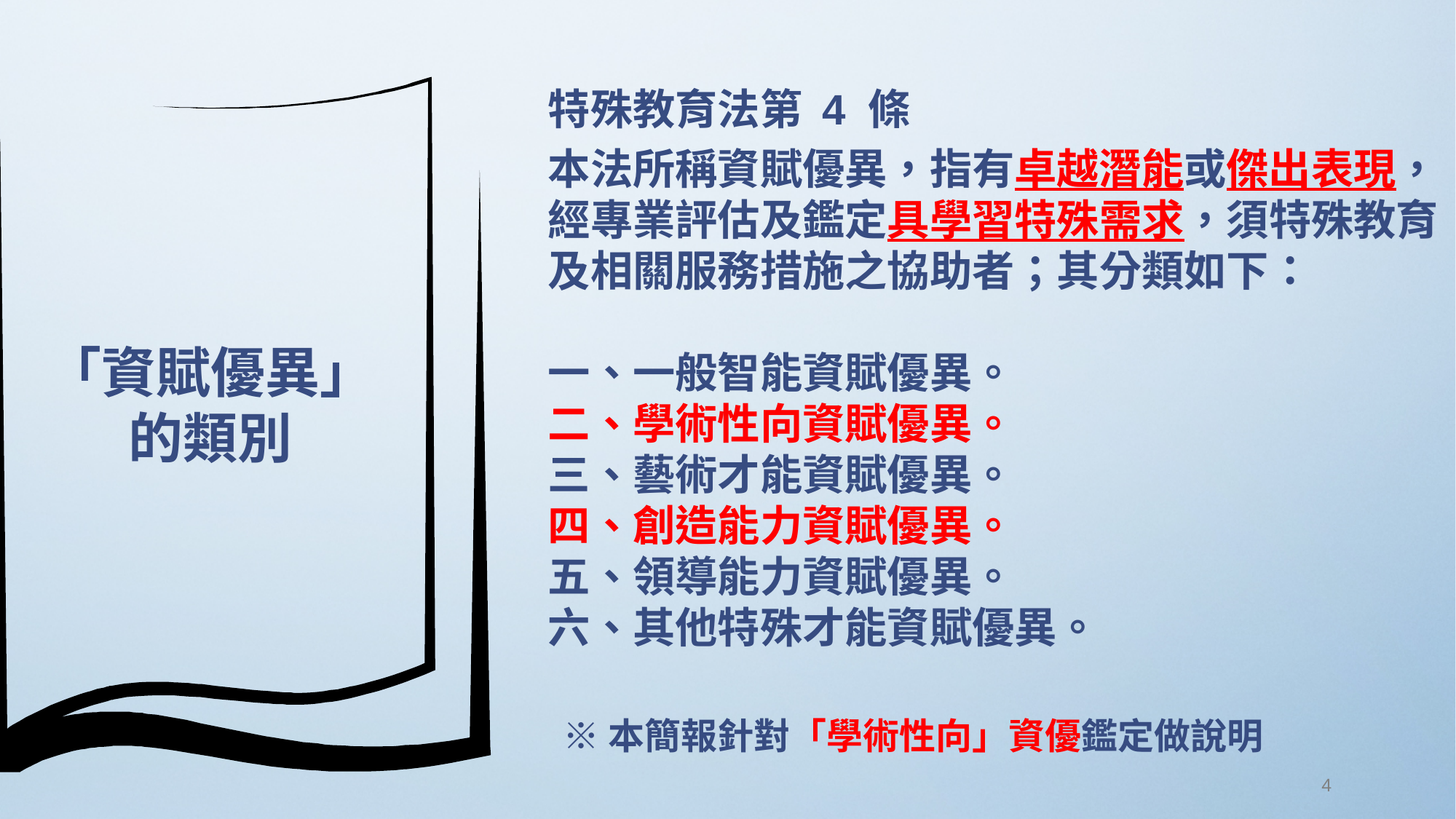

特殊教育法第 4 條
本法所稱資賦優異，指有卓越潛能或傑出表現，經專業評估及鑑定具學習特殊需求，須特殊教育及相關服務措施之協助者；其分類如下：

一、一般智能資賦優異。
二、學術性向資賦優異。
三、藝術才能資賦優異。
四、創造能力資賦優異。
五、領導能力資賦優異。
六、其他特殊才能資賦優異。

「資賦優異」
的類別
※本簡報針對「學術性向」資優鑑定做說明
4